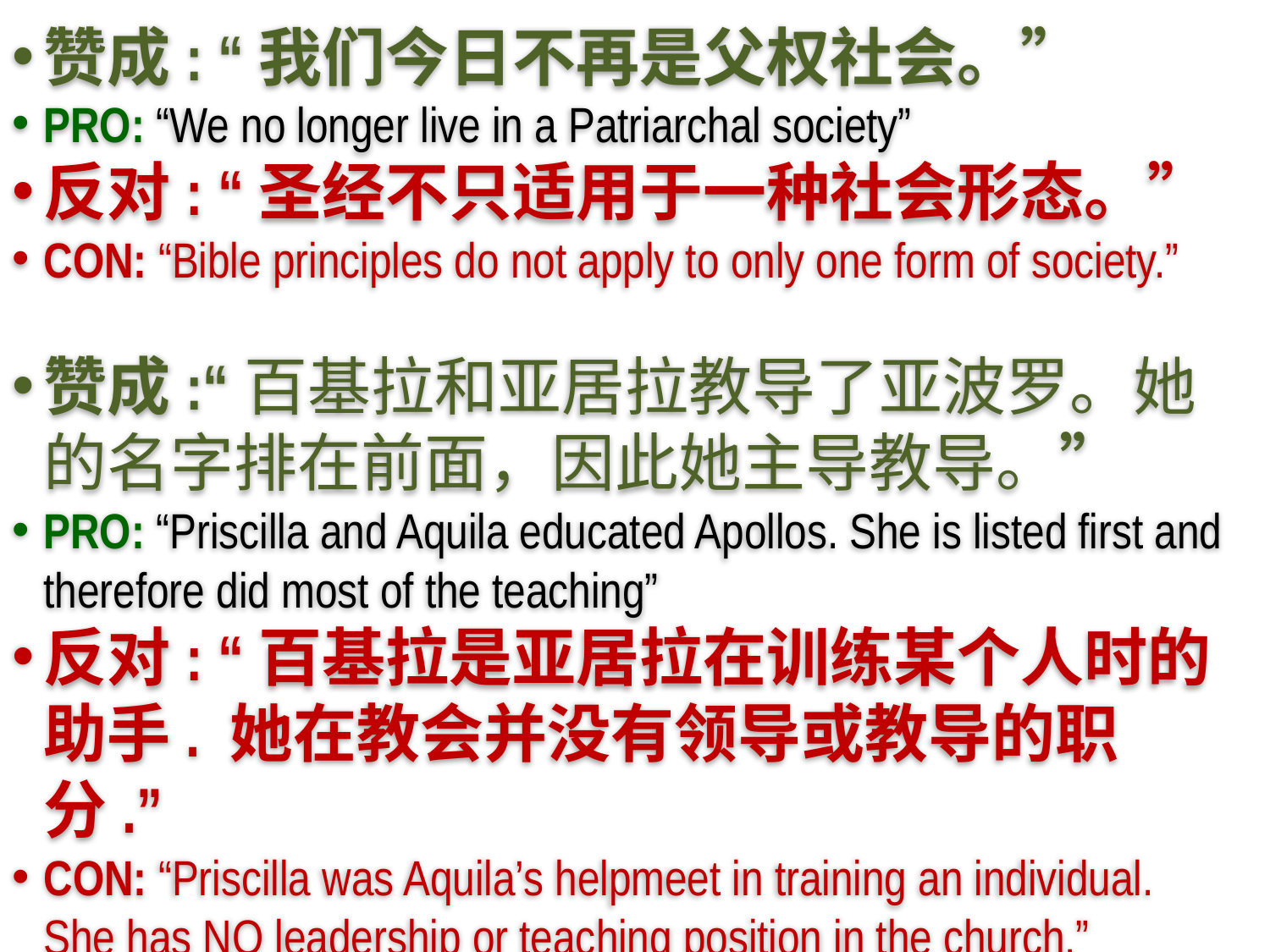

赞成: “我们今日不再是父权社会。”
PRO: “We no longer live in a Patriarchal society”
反对: “圣经不只适用于一种社会形态。”
CON: “Bible principles do not apply to only one form of society.”

赞成:“百基拉和亚居拉教导了亚波罗。她的名字排在前面，因此她主导教导。”
PRO: “Priscilla and Aquila educated Apollos. She is listed first and therefore did most of the teaching”
反对: “百基拉是亚居拉在训练某个人时的助手. 她在教会并没有领导或教导的职分.”
CON: “Priscilla was Aquila’s helpmeet in training an individual. She has NO leadership or teaching position in the church.”
.